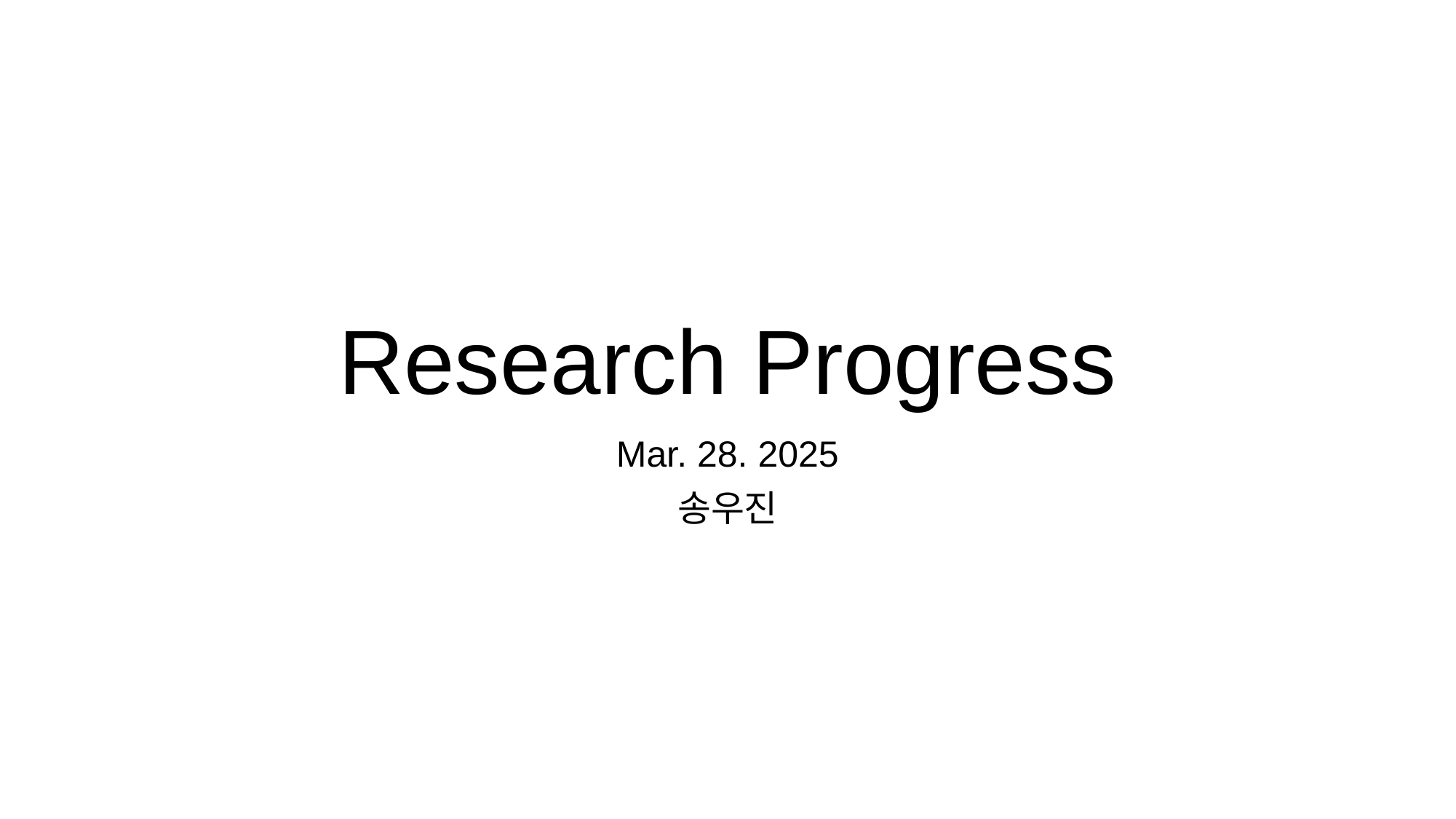

# Research Progress
Mar. 28. 2025
송우진